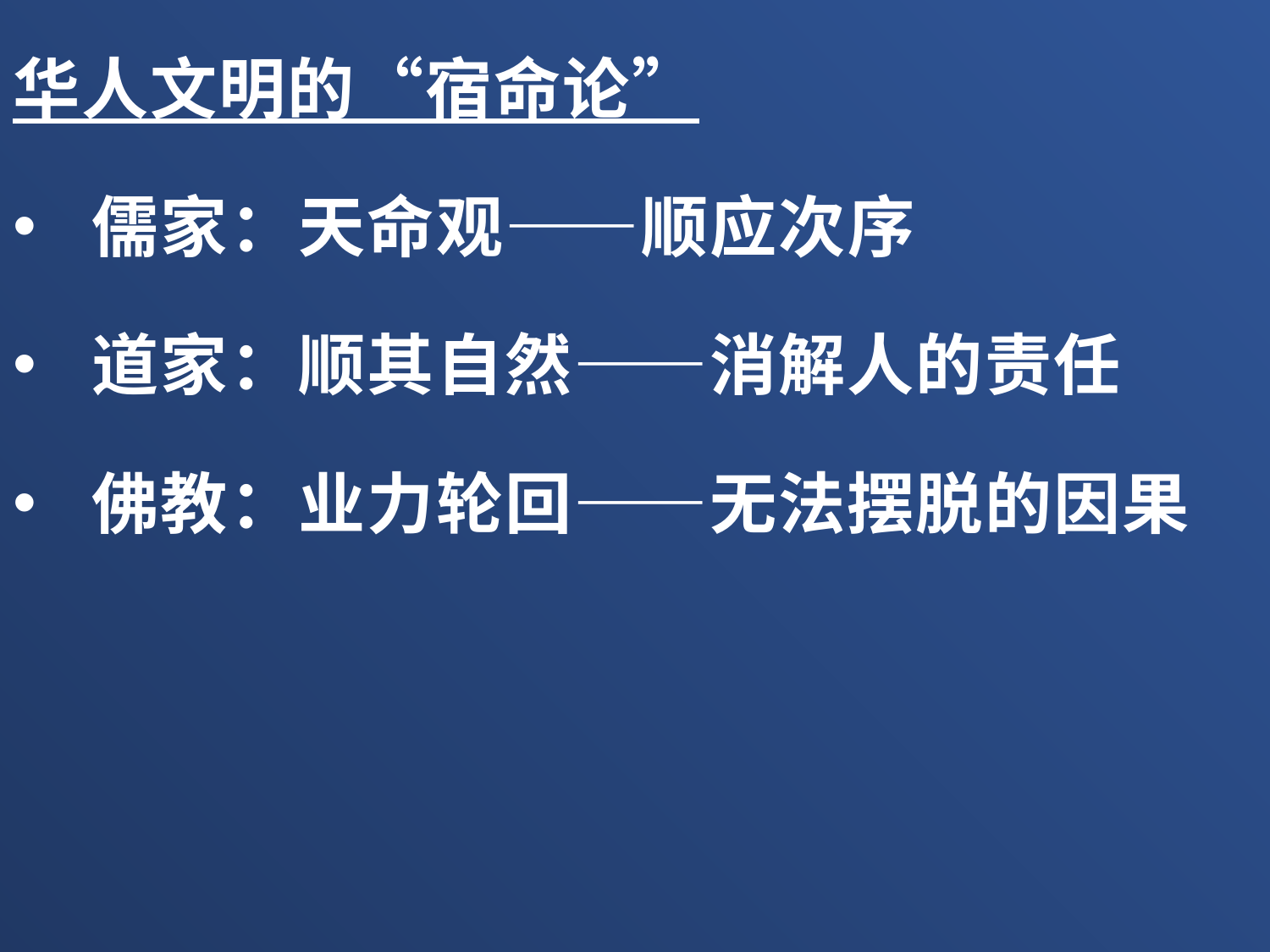

华人文明的“宿命论”
儒家：天命观——顺应次序
道家：顺其自然——消解人的责任
佛教：业力轮回——无法摆脱的因果